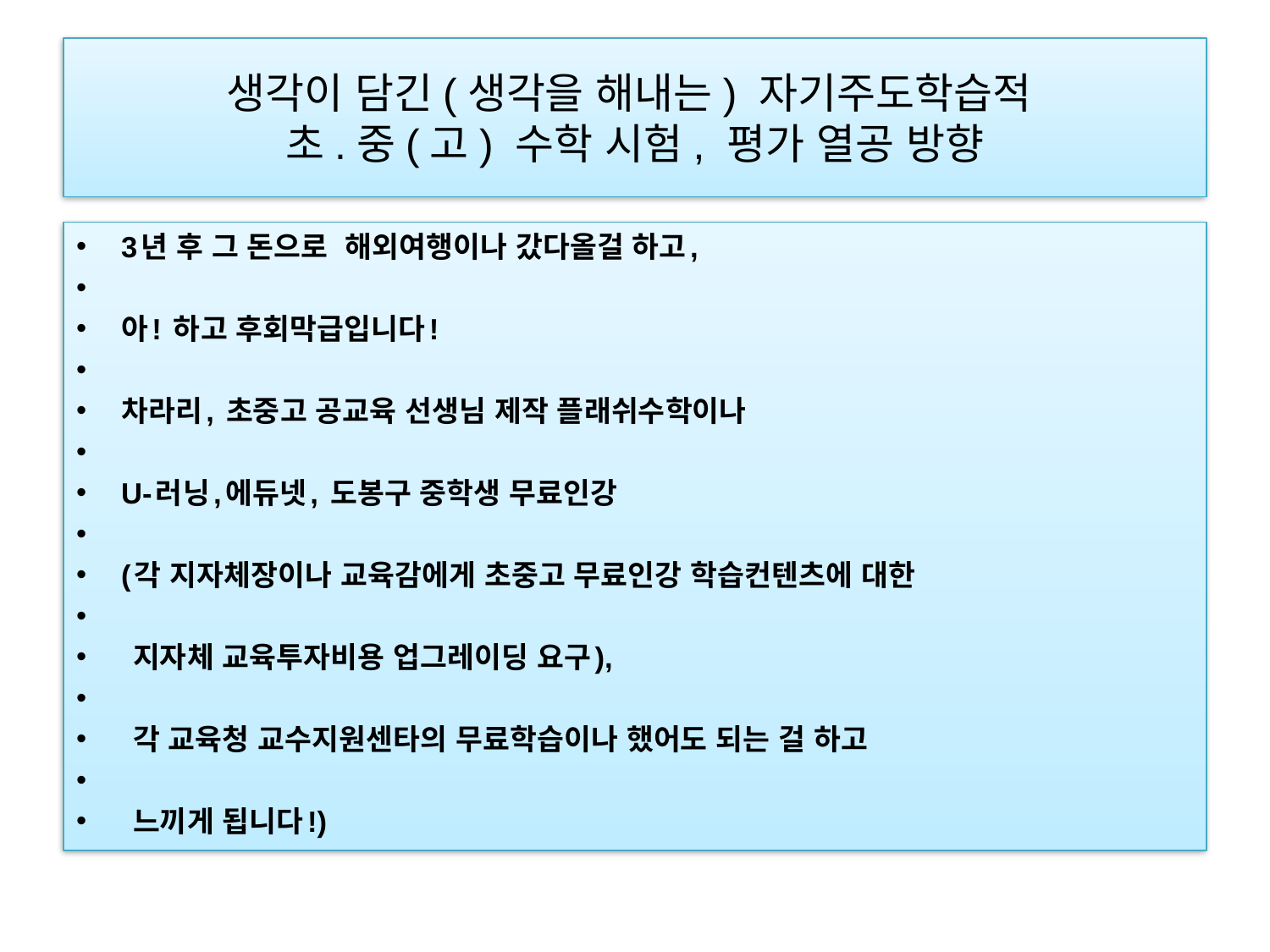

# 생각이 담긴(생각을 해내는) 자기주도학습적 초.중(고) 수학 시험, 평가 열공 방향
3년 후 그 돈으로  해외여행이나 갔다올걸 하고,

아! 하고 후회막급입니다!

차라리, 초중고 공교육 선생님 제작 플래쉬수학이나

U-러닝,에듀넷, 도봉구 중학생 무료인강

(각 지자체장이나 교육감에게 초중고 무료인강 학습컨텐츠에 대한

 지자체 교육투자비용 업그레이딩 요구),

 각 교육청 교수지원센타의 무료학습이나 했어도 되는 걸 하고

 느끼게 됩니다!)